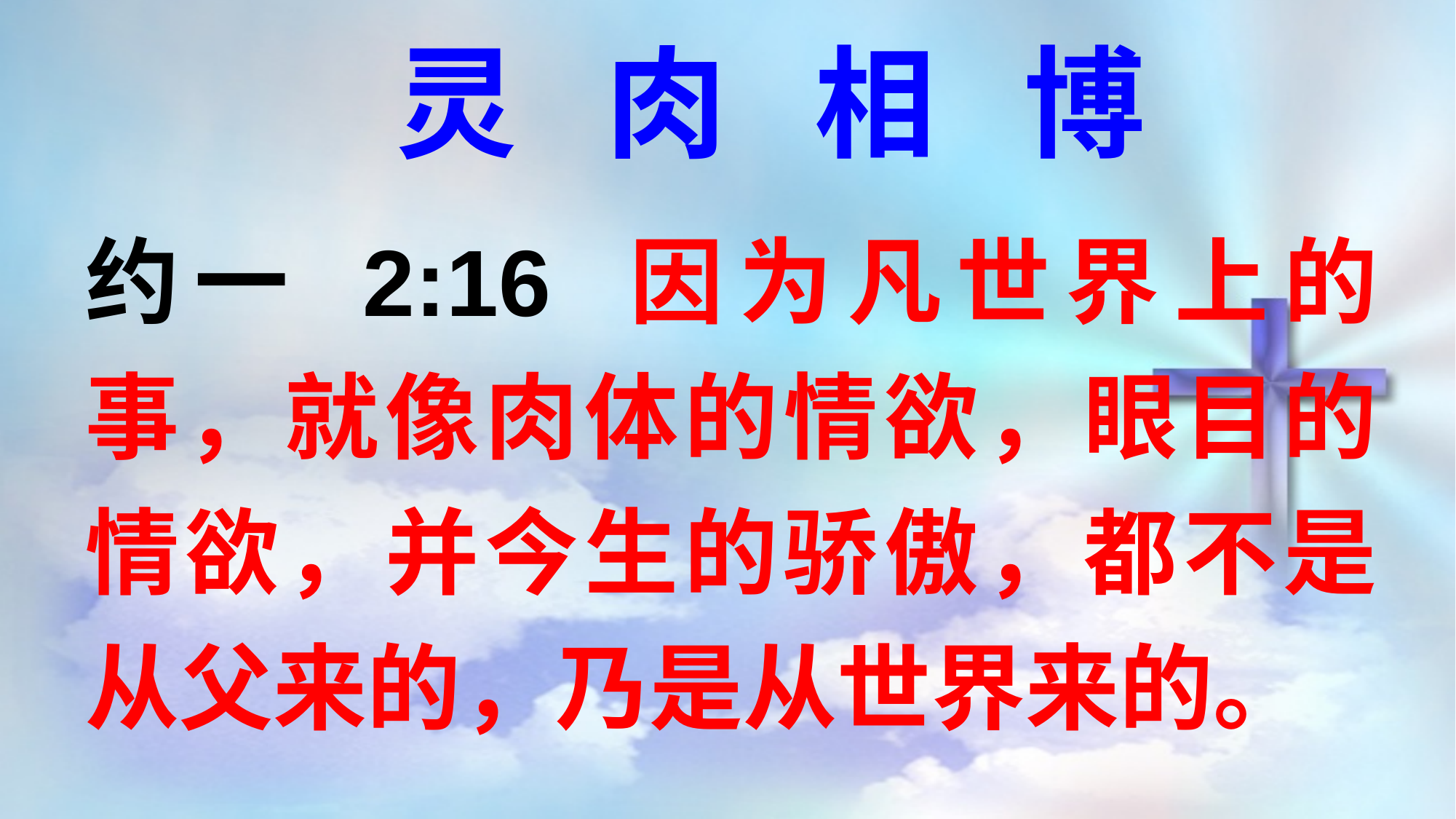

灵 肉 相 博
约一 2:16 因为凡世界上的事，就像肉体的情欲，眼目的情欲，并今生的骄傲，都不是从父来的，乃是从世界来的。